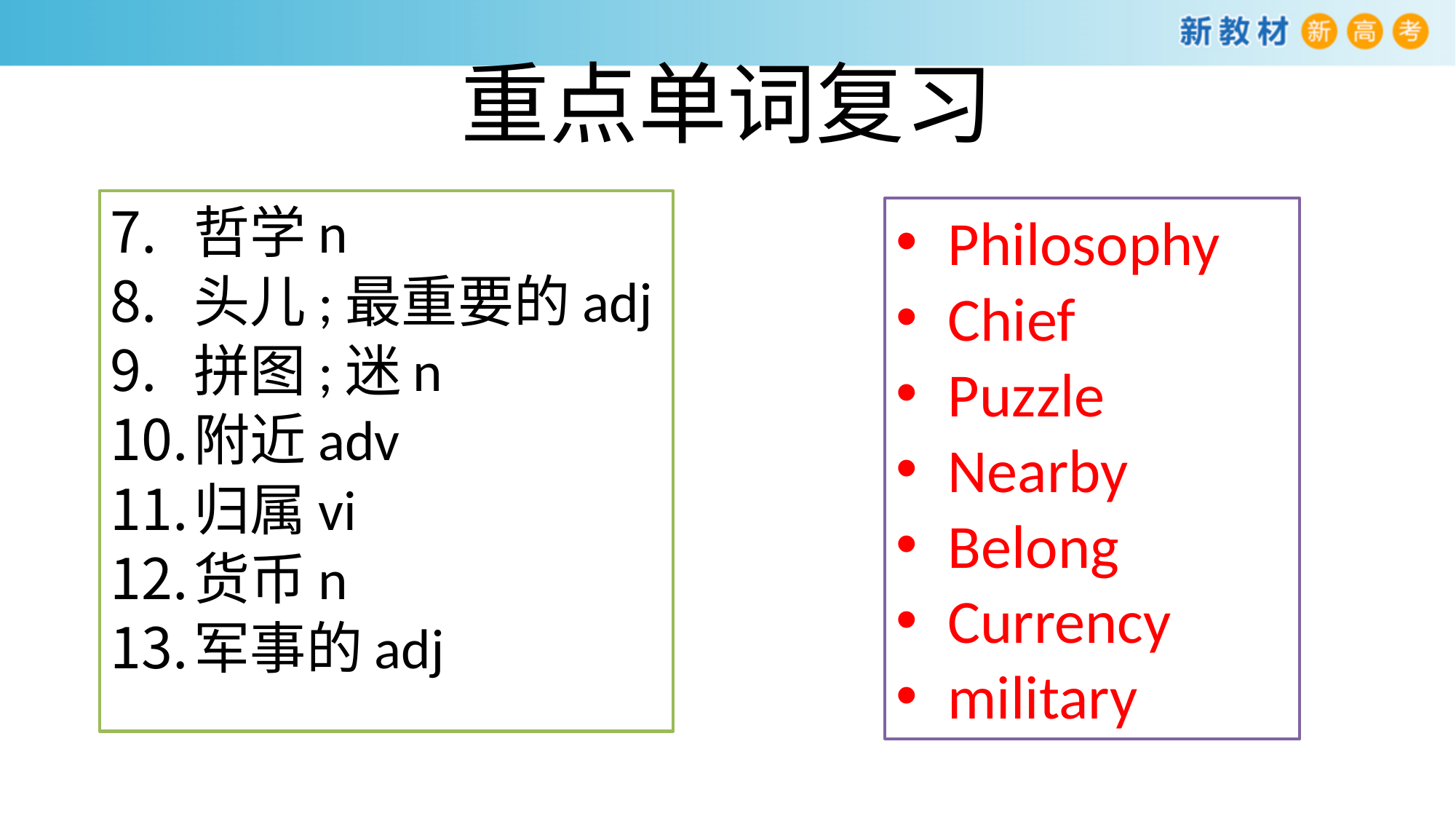

# 重点单词复习
哲学n
头儿;最重要的adj
拼图;迷n
附近adv
归属vi
货币n
军事的adj

Philosophy
Chief
Puzzle
Nearby
Belong
Currency
military